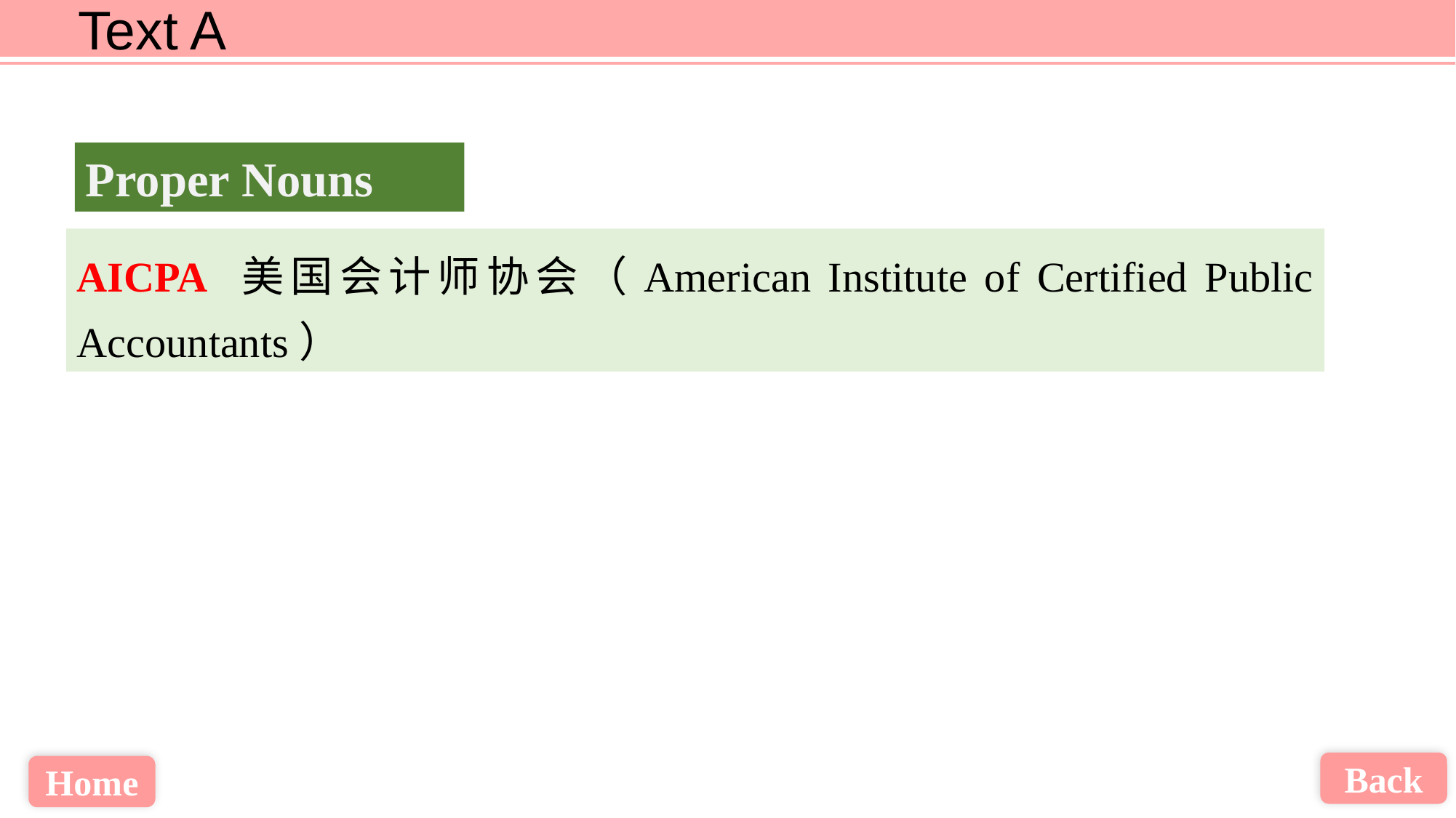

Proper Nouns
AICPA 美国会计师协会（American Institute of Certified Public Accountants）
Back